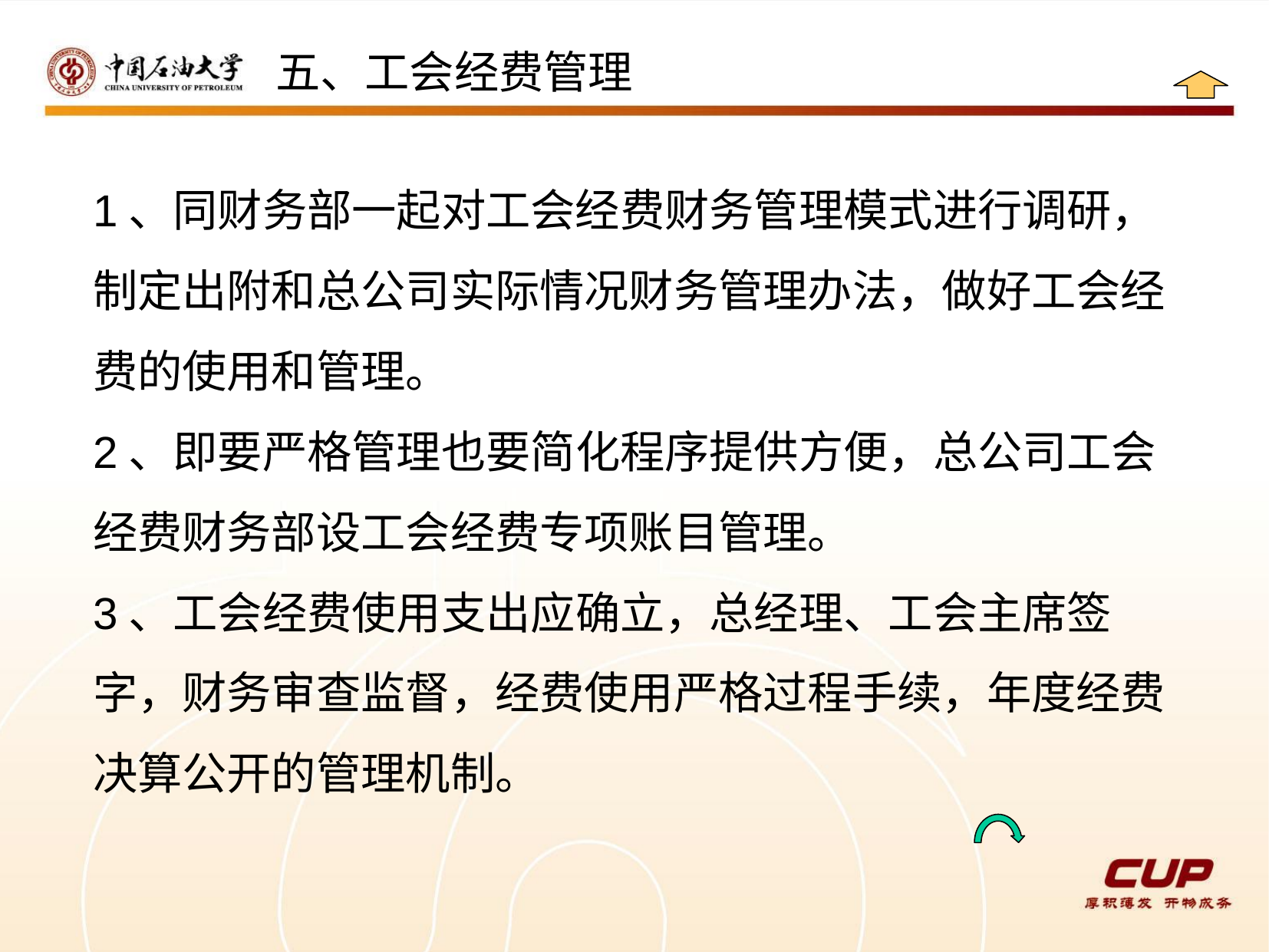

五、工会经费管理

1、同财务部一起对工会经费财务管理模式进行调研，制定出附和总公司实际情况财务管理办法，做好工会经费的使用和管理。
2、即要严格管理也要简化程序提供方便，总公司工会经费财务部设工会经费专项账目管理。
3、工会经费使用支出应确立，总经理、工会主席签字，财务审查监督，经费使用严格过程手续，年度经费决算公开的管理机制。